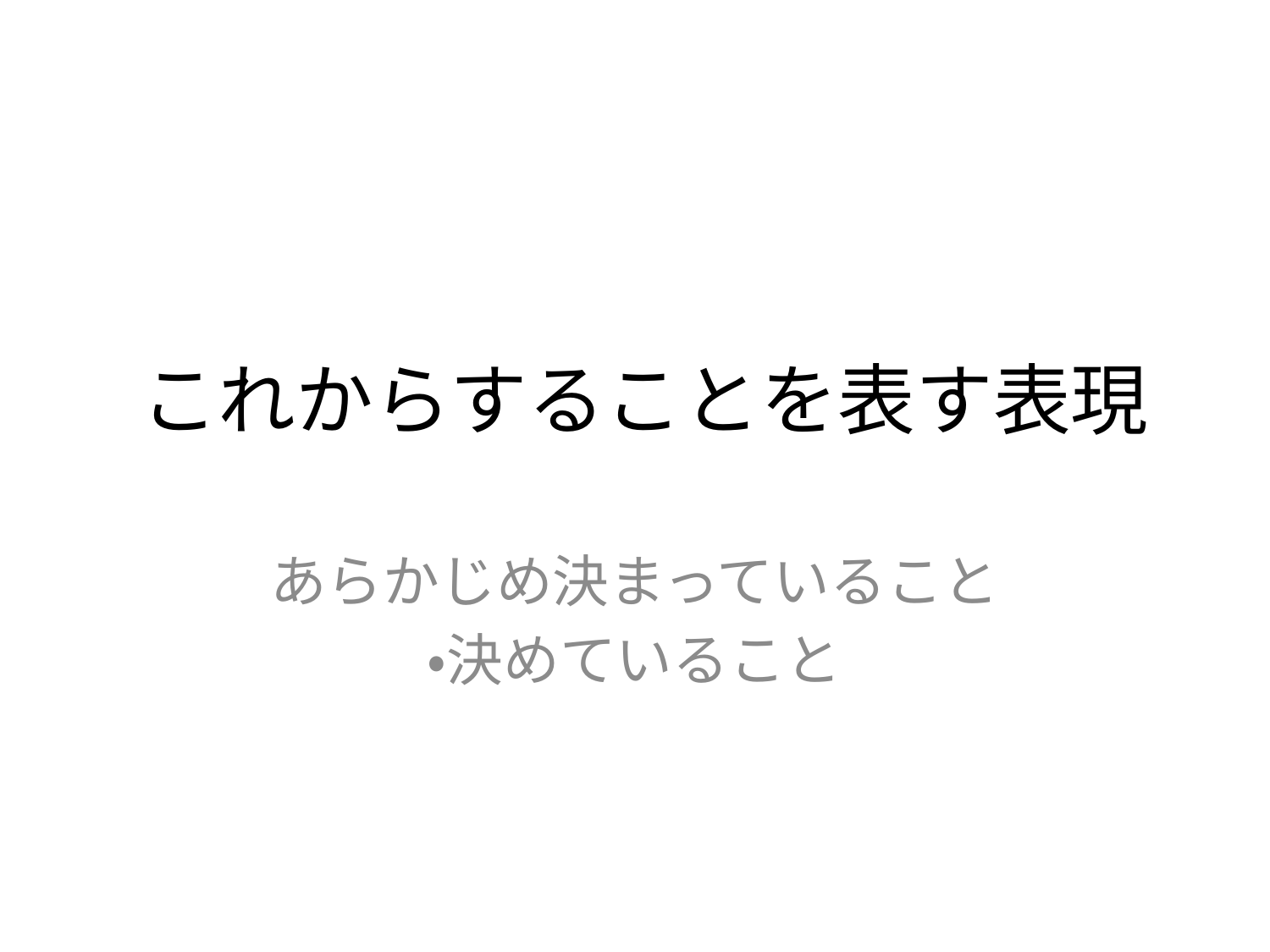

# これからすることを表す表現
あらかじめ決まっていること
・決めていること